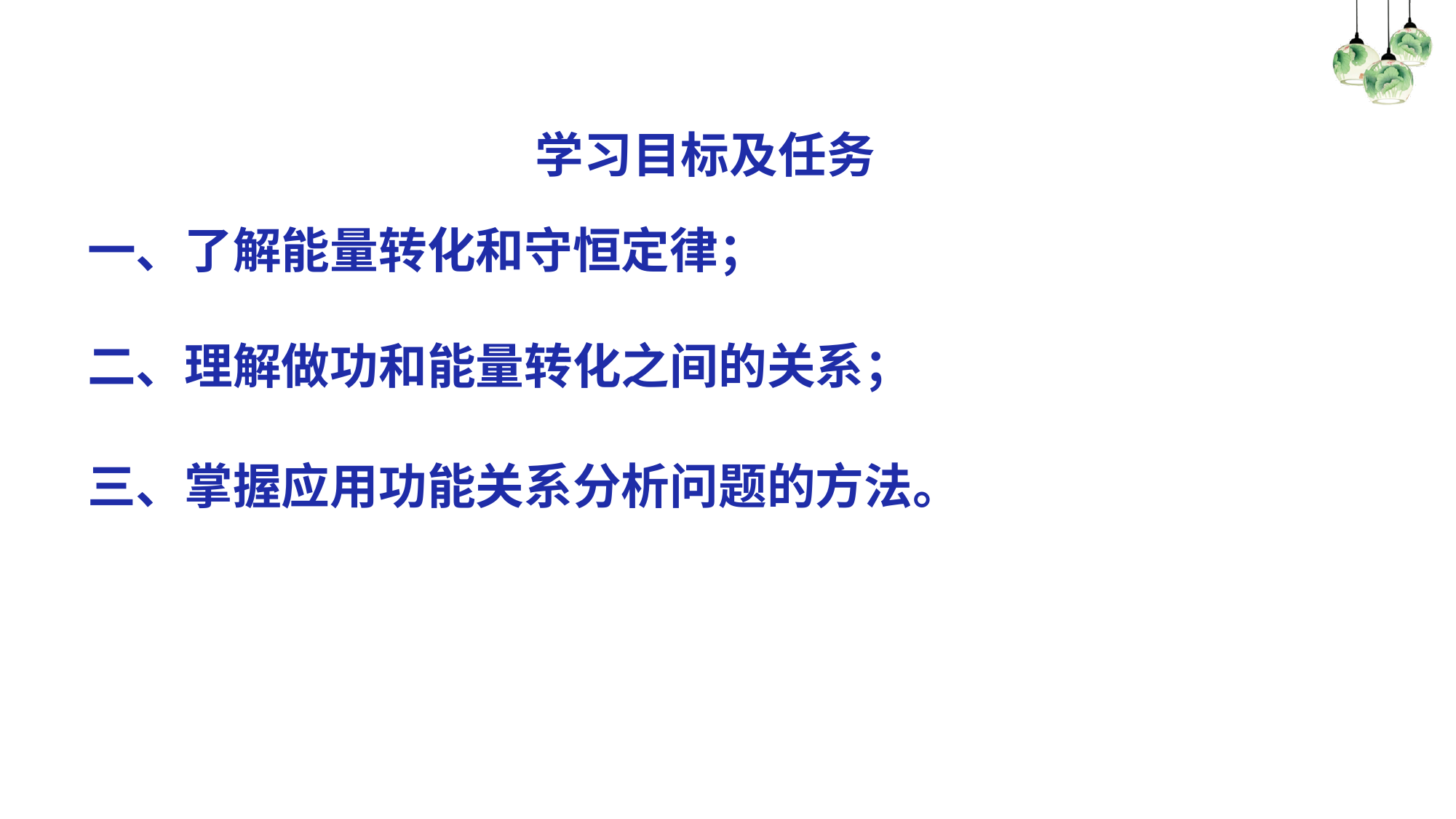

学习目标及任务
一、了解能量转化和守恒定律；
二、理解做功和能量转化之间的关系；
三、掌握应用功能关系分析问题的方法。